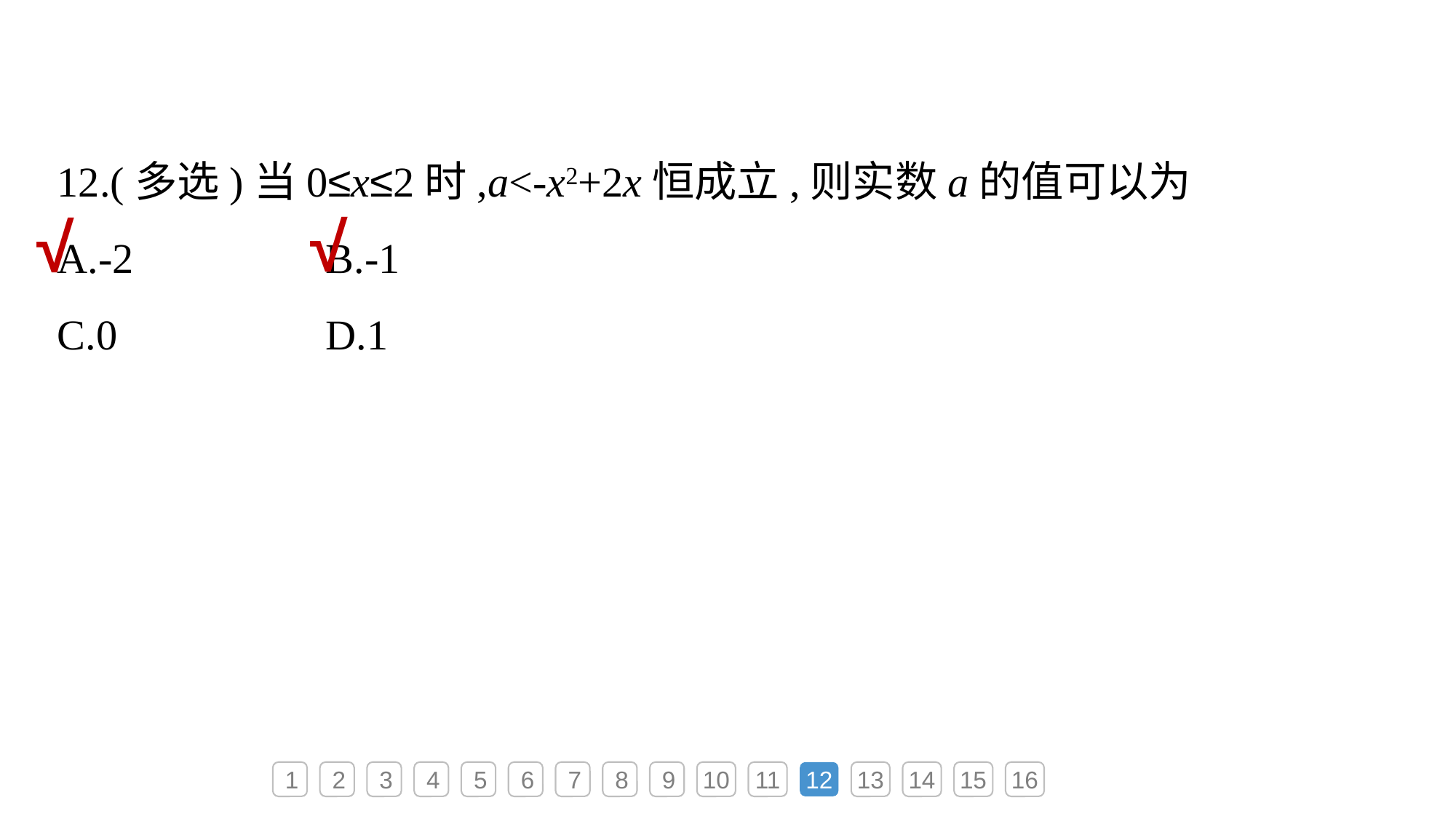

12.(多选)当0≤x≤2时,a<-x2+2x恒成立,则实数a的值可以为
A.-2	B.-1
C.0	D.1
√
√
1
2
3
4
5
6
7
8
9
10
11
12
13
14
15
16